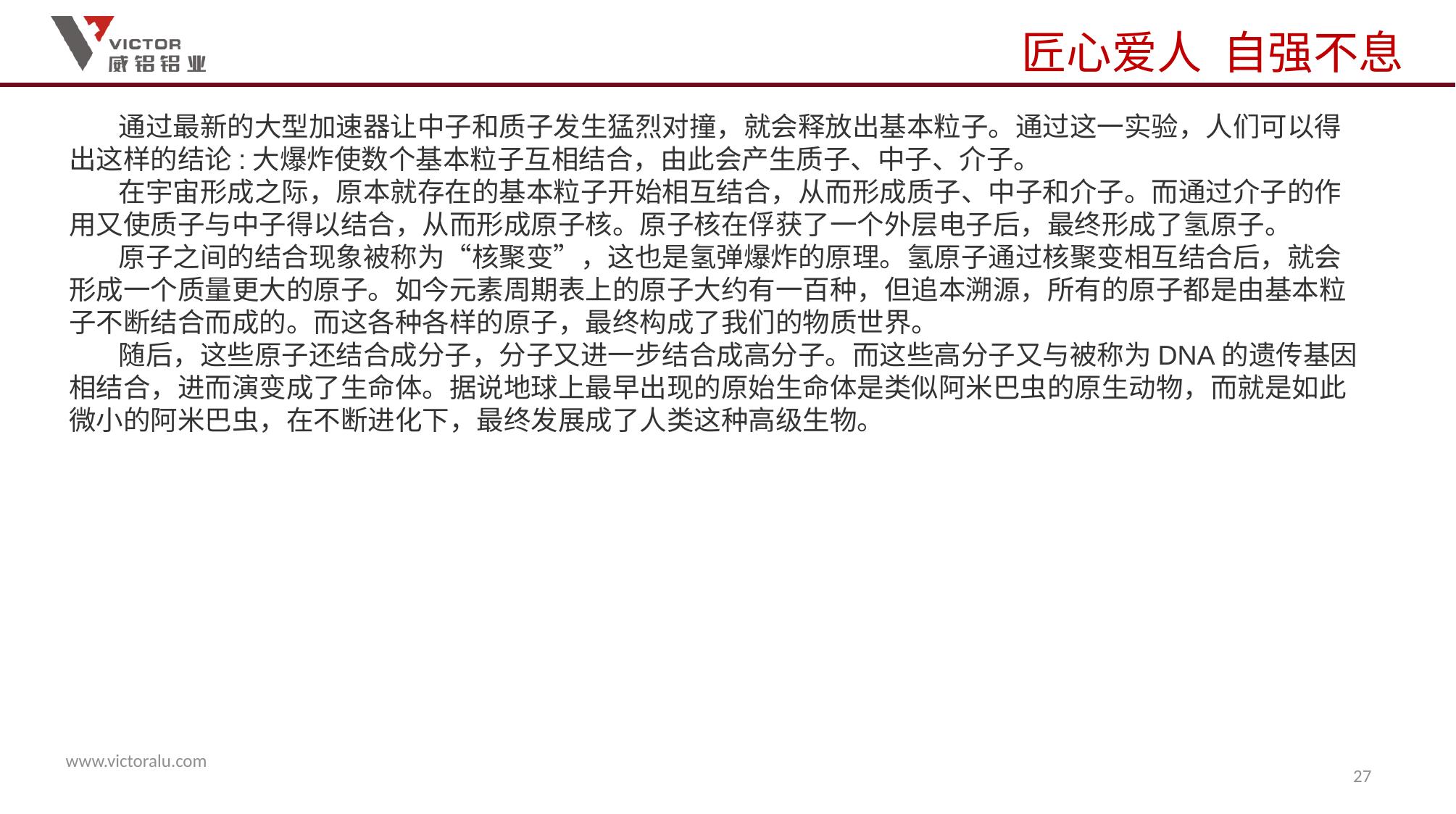

通过最新的大型加速器让中子和质子发生猛烈对撞，就会释放出基本粒子。通过这一实验，人们可以得出这样的结论:大爆炸使数个基本粒子互相结合，由此会产生质子、中子、介子。
       在宇宙形成之际，原本就存在的基本粒子开始相互结合，从而形成质子、中子和介子。而通过介子的作用又使质子与中子得以结合，从而形成原子核。原子核在俘获了一个外层电子后，最终形成了氢原子。
       原子之间的结合现象被称为“核聚变”，这也是氢弹爆炸的原理。氢原子通过核聚变相互结合后，就会形成一个质量更大的原子。如今元素周期表上的原子大约有一百种，但追本溯源，所有的原子都是由基本粒子不断结合而成的。而这各种各样的原子，最终构成了我们的物质世界。
       随后，这些原子还结合成分子，分子又进一步结合成高分子。而这些高分子又与被称为DNA的遗传基因相结合，进而演变成了生命体。据说地球上最早出现的原始生命体是类似阿米巴虫的原生动物，而就是如此微小的阿米巴虫，在不断进化下，最终发展成了人类这种高级生物。

27